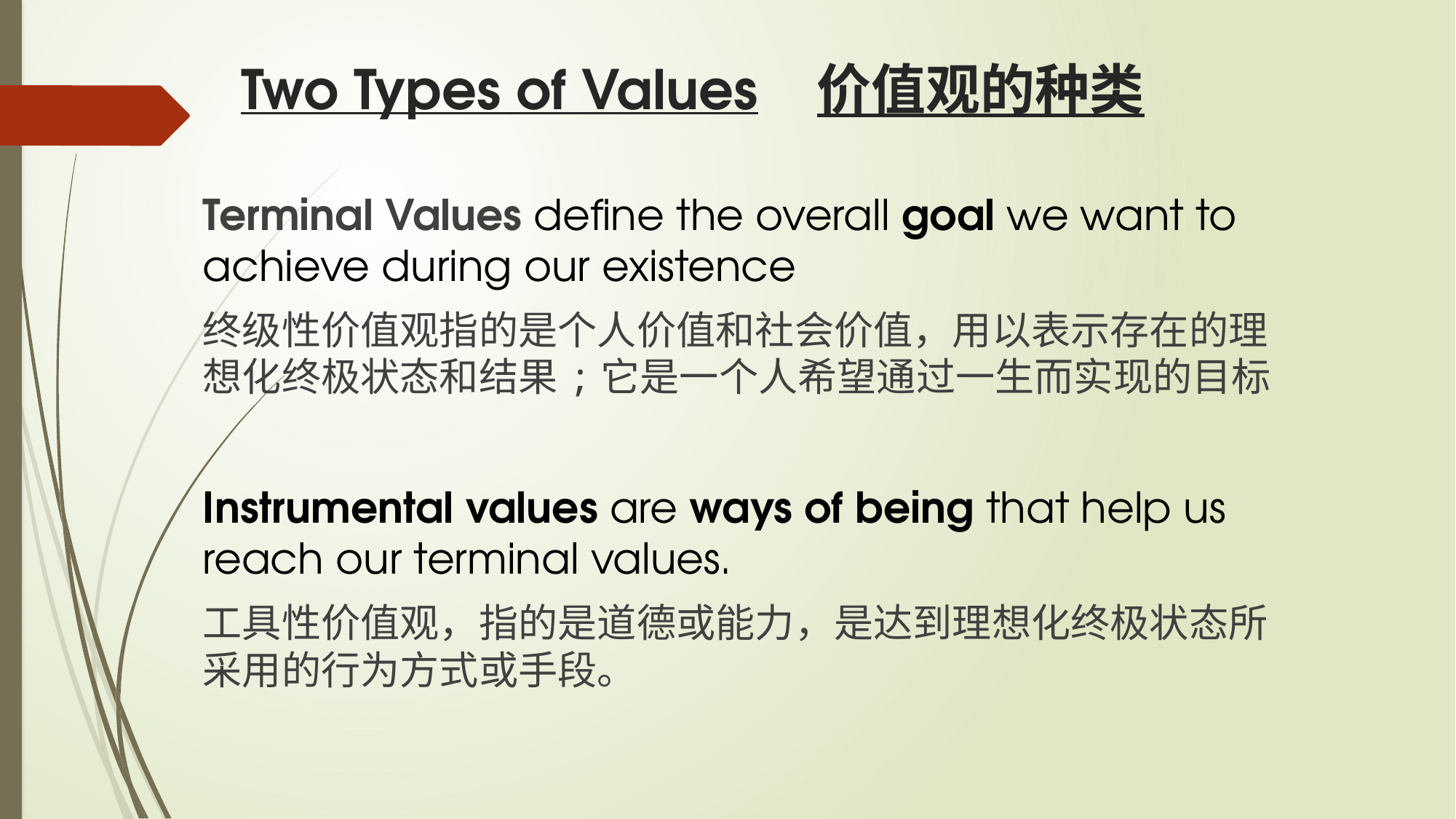

# Two Types of Values   价值观的种类
Terminal Values define the overall goal we want to achieve during our existence
终级性价值观指的是个人价值和社会价值，用以表示存在的理想化终极状态和结果;它是一个人希望通过一生而实现的目标

Instrumental values are ways of being that help us reach our terminal values.
工具性价值观，指的是道德或能力，是达到理想化终极状态所采用的行为方式或手段。